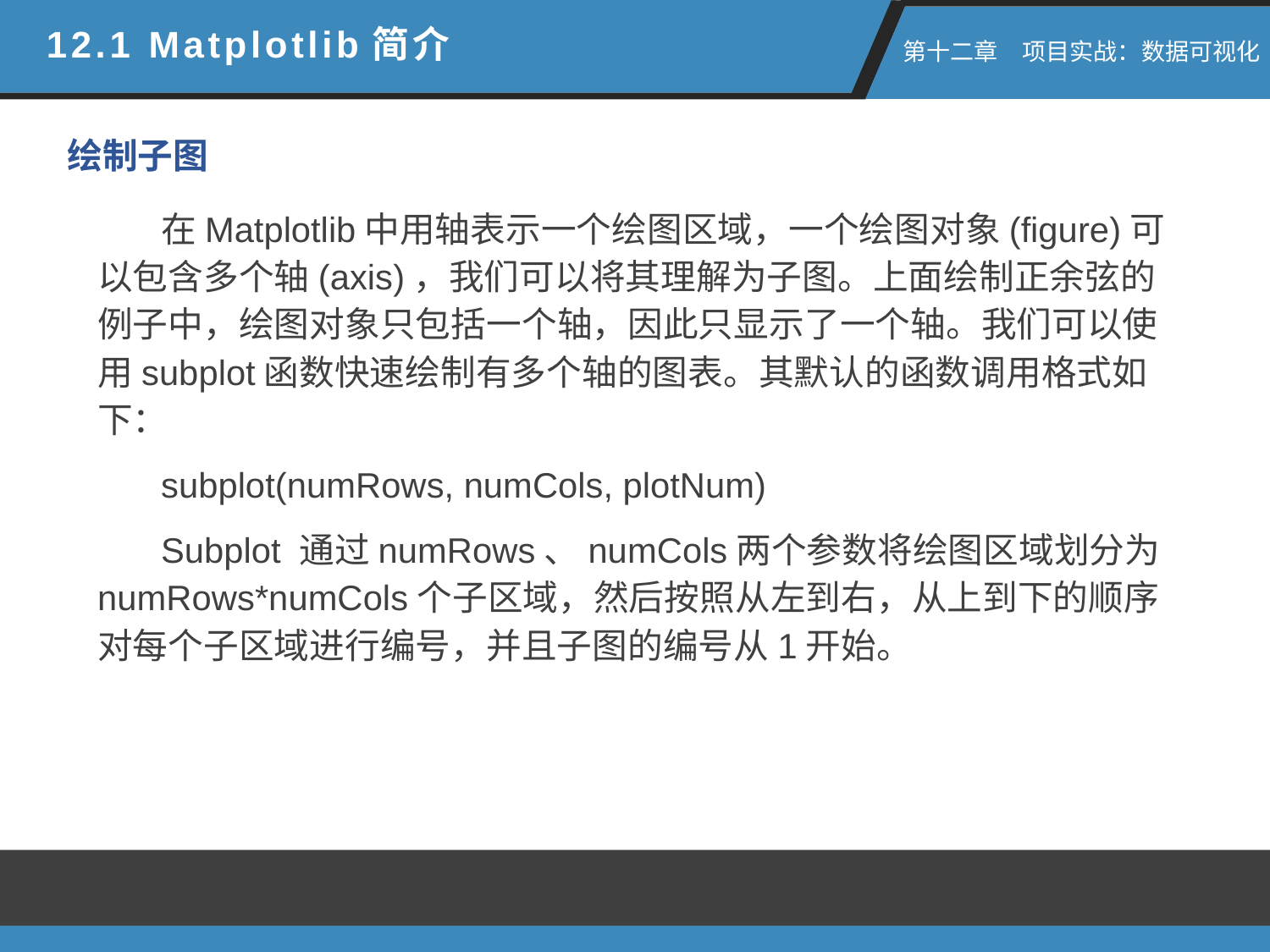

12.1 Matplotlib简介
  第十二章　项目实战：数据可视化
绘制子图
在Matplotlib中用轴表示一个绘图区域，一个绘图对象(figure)可以包含多个轴(axis)，我们可以将其理解为子图。上面绘制正余弦的例子中，绘图对象只包括一个轴，因此只显示了一个轴。我们可以使用subplot函数快速绘制有多个轴的图表。其默认的函数调用格式如下：
subplot(numRows, numCols, plotNum)
Subplot 通过numRows、numCols两个参数将绘图区域划分为numRows*numCols个子区域，然后按照从左到右，从上到下的顺序对每个子区域进行编号，并且子图的编号从1开始。